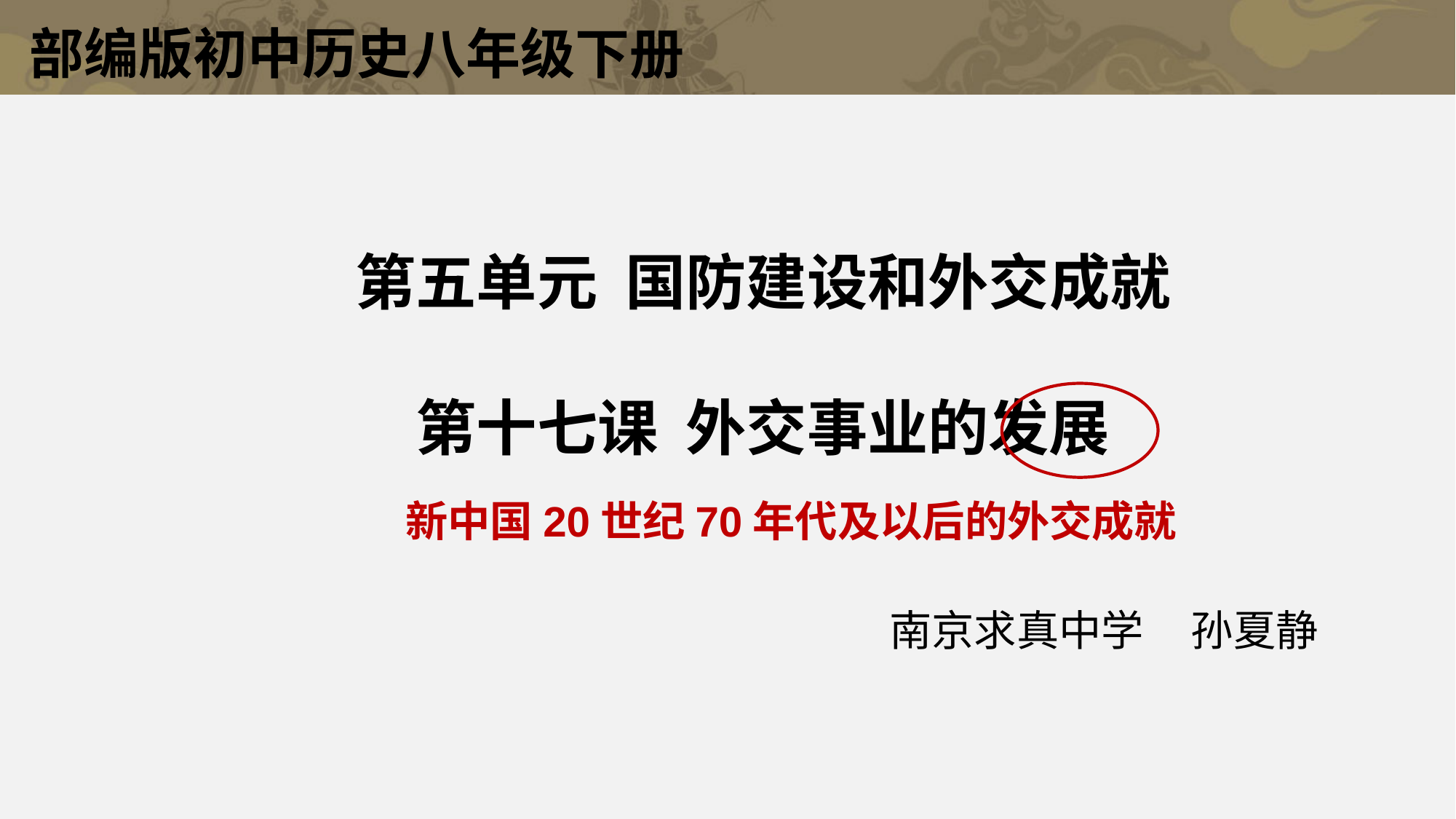

部编版初中历史八年级下册
第五单元  国防建设和外交成就

第十七课  外交事业的发展

新中国20世纪70年代及以后的外交成就
南京求真中学     孙夏静